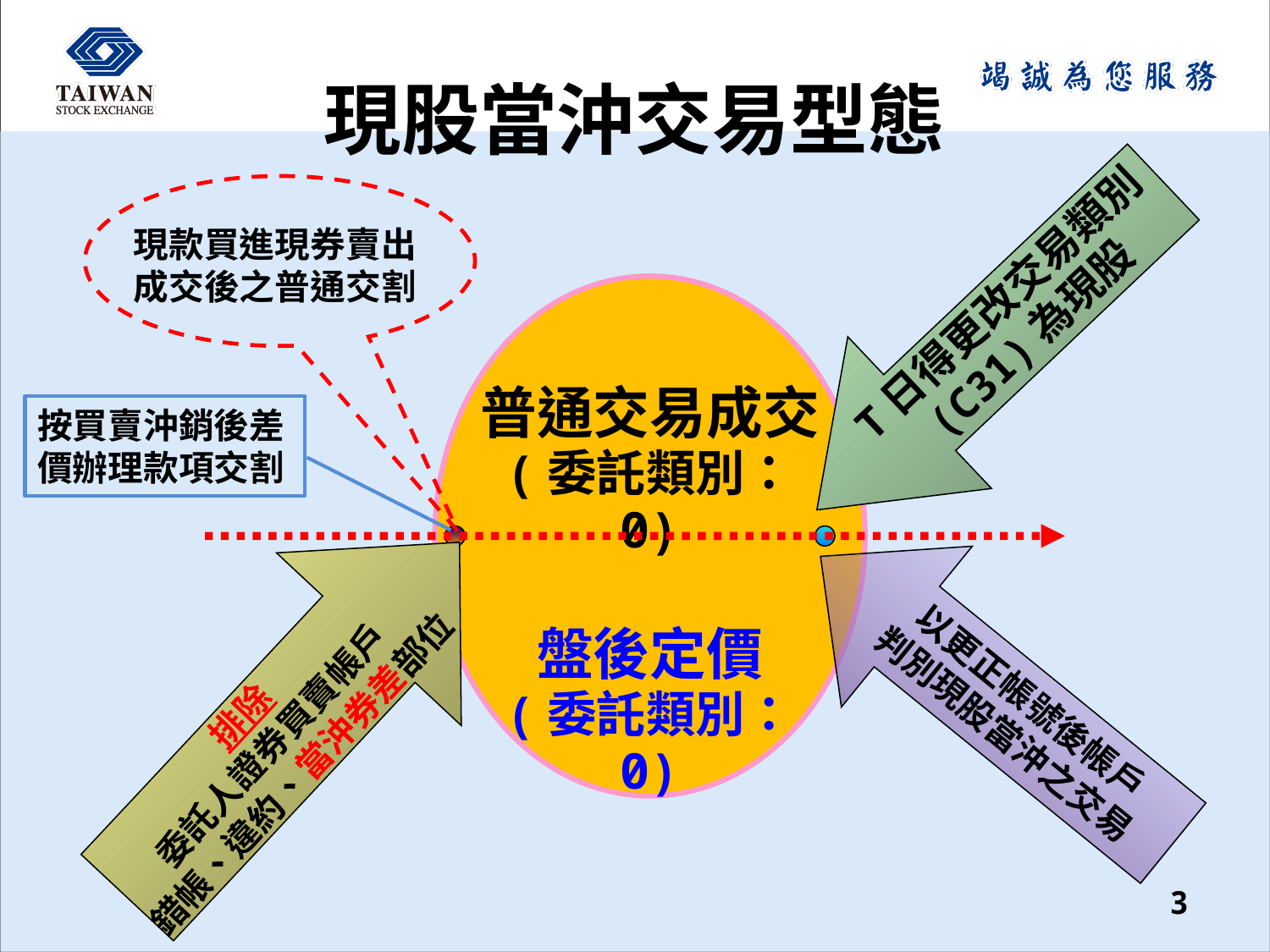

# 現股當沖交易型態

現款買進現券賣出成交後之普通交割
T日得更改交易類別
(C31)為現股

普通交易成交
(委託類別： 0)

盤後定價
(委託類別： 0)

按買賣沖銷後差價辦理款項交割

排除
委託人證券買賣帳戶
錯帳、違約、當沖券差部位
以更正帳號後帳戶
判別現股當沖之交易
3